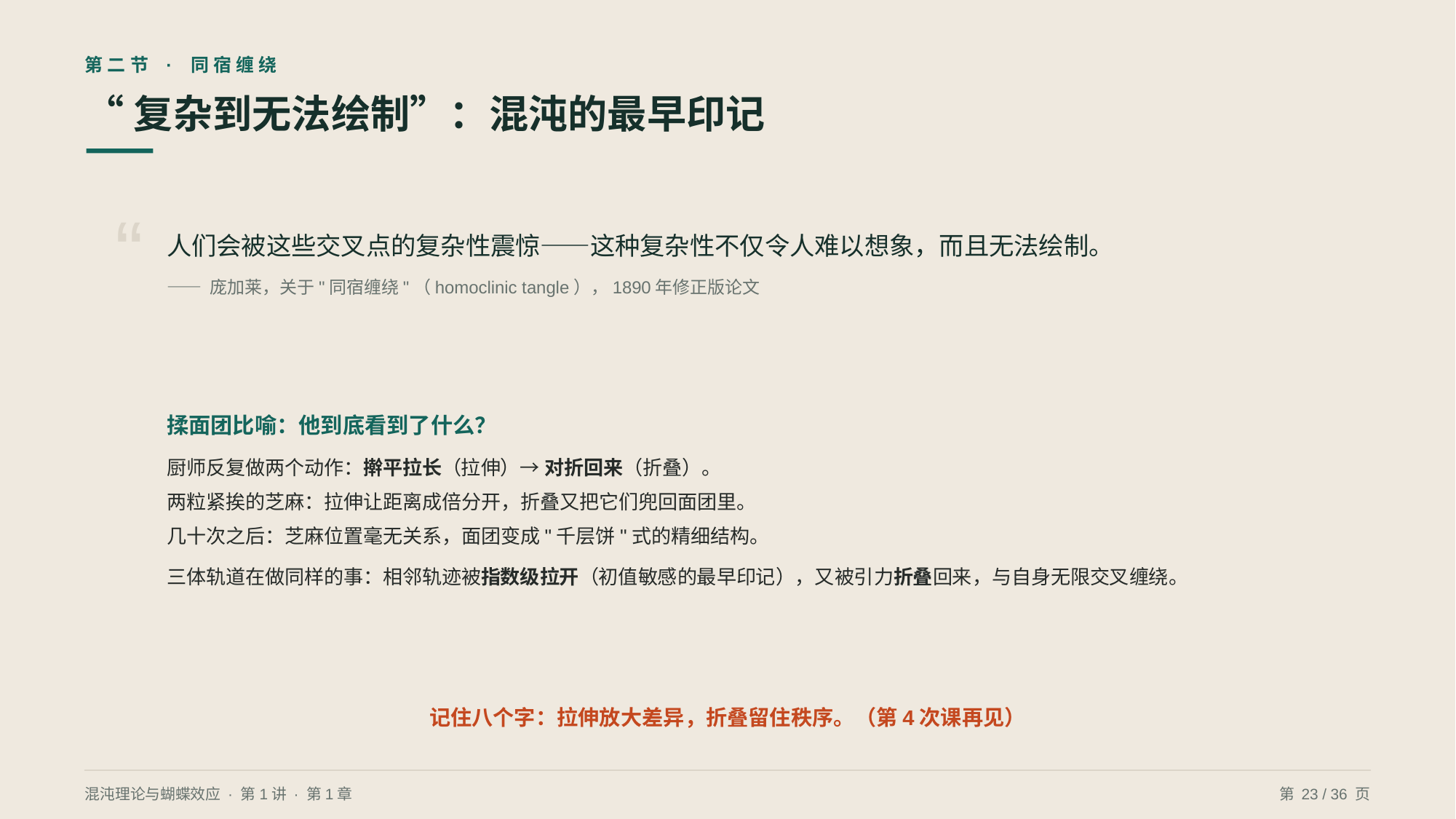

第二节 · 同宿缠绕
“复杂到无法绘制”：混沌的最早印记

“
人们会被这些交叉点的复杂性震惊——这种复杂性不仅令人难以想象，而且无法绘制。
—— 庞加莱，关于"同宿缠绕"（homoclinic tangle），1890年修正版论文
揉面团比喻：他到底看到了什么？
厨师反复做两个动作：擀平拉长（拉伸）→ 对折回来（折叠）。
两粒紧挨的芝麻：拉伸让距离成倍分开，折叠又把它们兜回面团里。
几十次之后：芝麻位置毫无关系，面团变成"千层饼"式的精细结构。
三体轨道在做同样的事：相邻轨迹被指数级拉开（初值敏感的最早印记），又被引力折叠回来，与自身无限交叉缠绕。
记住八个字：拉伸放大差异，折叠留住秩序。（第4次课再见）

混沌理论与蝴蝶效应 · 第1讲 · 第1章
第 23 / 36 页